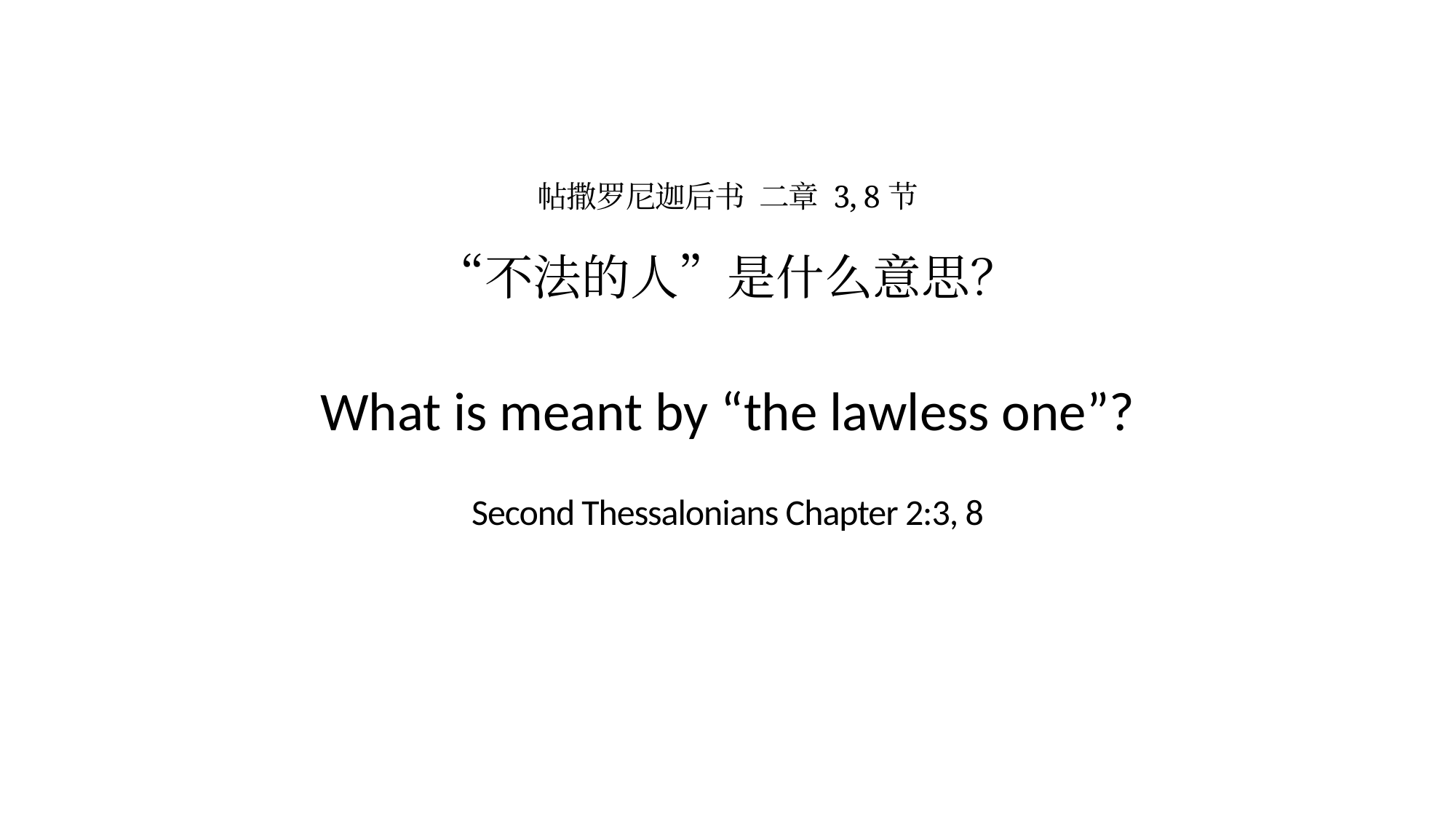

# 帖撒罗尼迦后书  二章 3, 8节 “不法的人”是什么意思？ What is meant by “the lawless one”? Second Thessalonians Chapter 2:3, 8